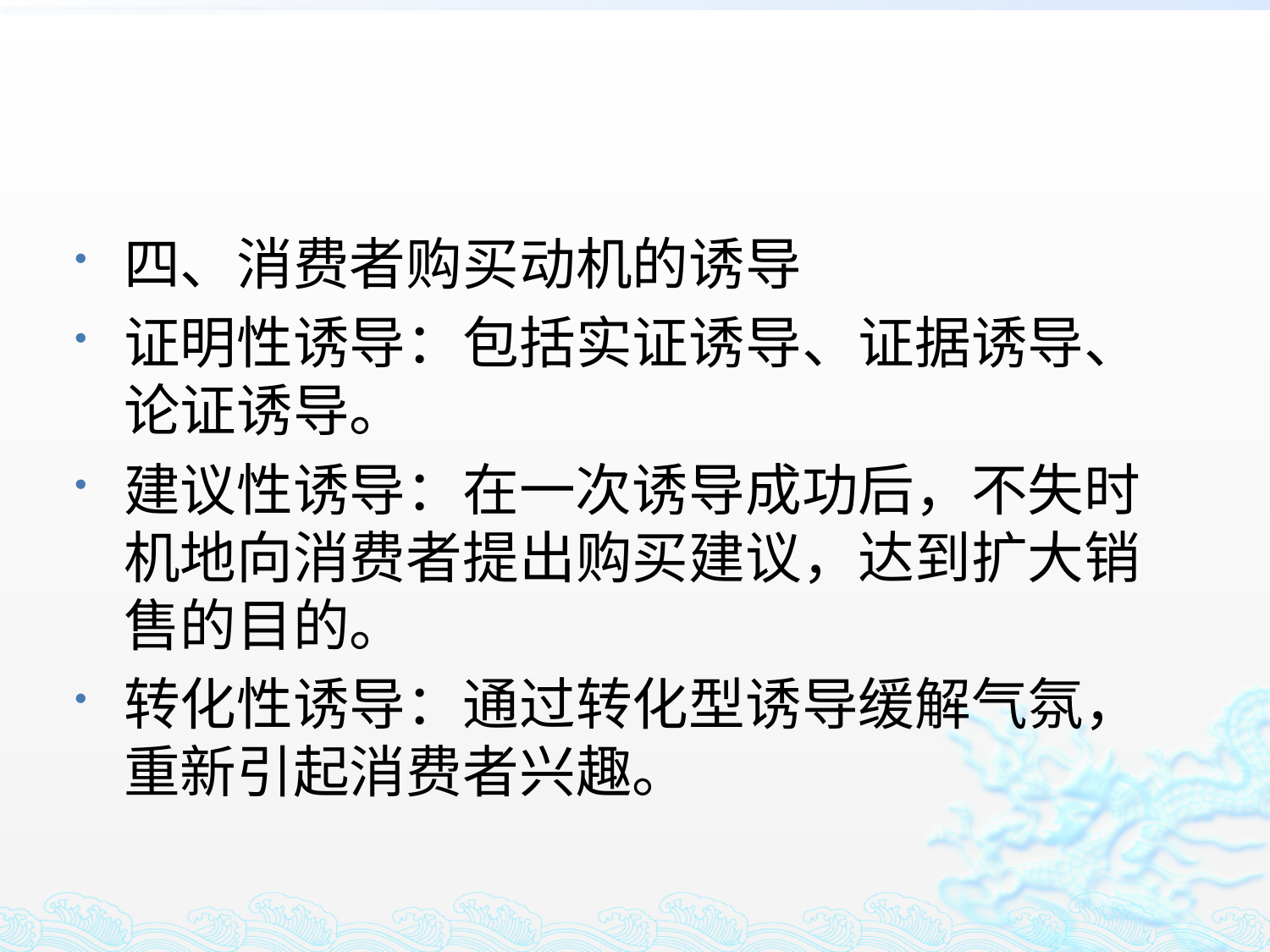

#
四、消费者购买动机的诱导
证明性诱导：包括实证诱导、证据诱导、论证诱导。
建议性诱导：在一次诱导成功后，不失时机地向消费者提出购买建议，达到扩大销售的目的。
转化性诱导：通过转化型诱导缓解气氛，重新引起消费者兴趣。